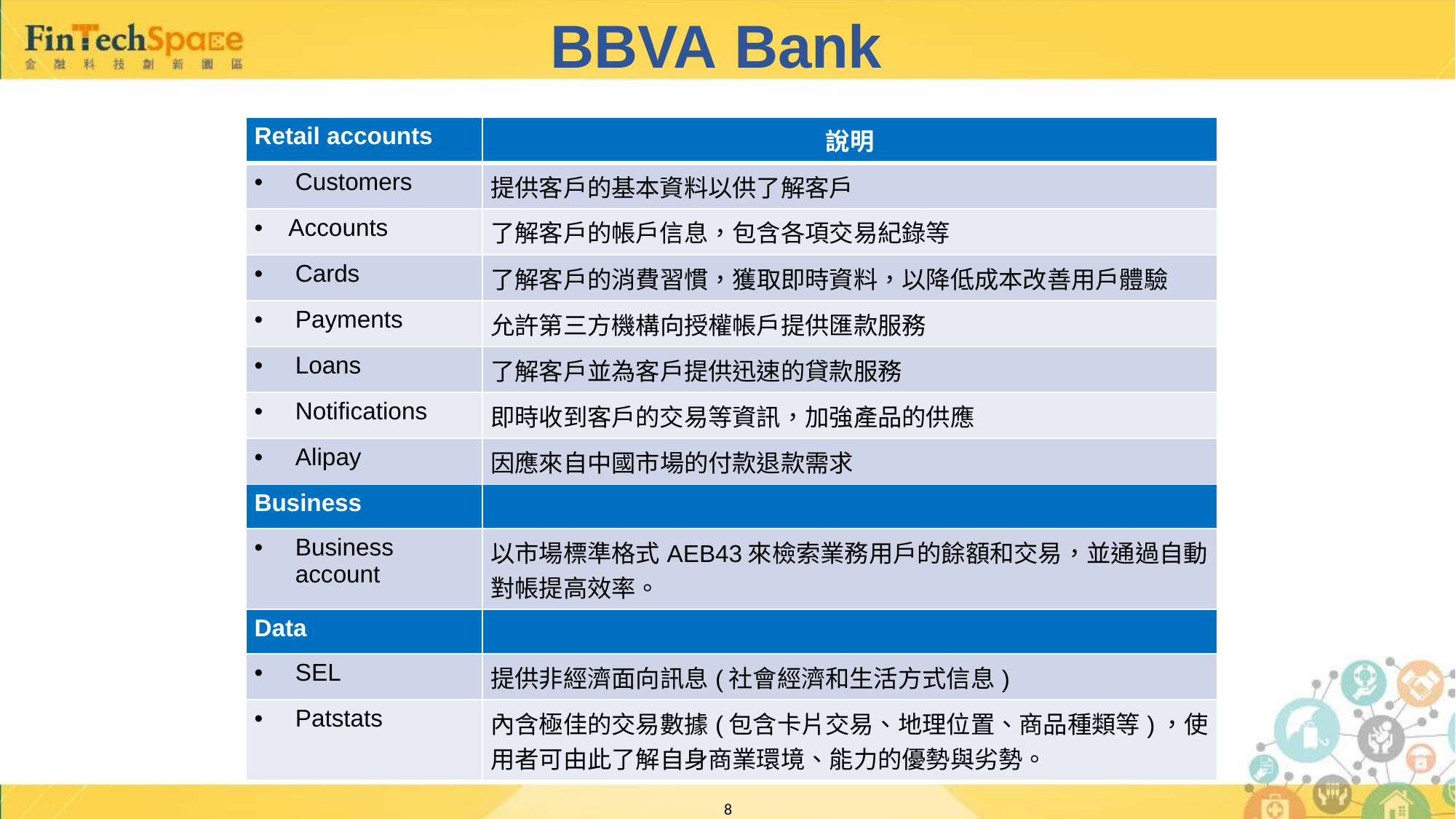

# BBVA Bank
| Retail accounts | 說明 |
| --- | --- |
| Customers | 提供客戶的基本資料以供了解客戶 |
| Accounts | 了解客戶的帳戶信息，包含各項交易紀錄等 |
| Cards | 了解客戶的消費習慣，獲取即時資料，以降低成本改善用戶體驗 |
| Payments | 允許第三方機構向授權帳戶提供匯款服務 |
| Loans | 了解客戶並為客戶提供迅速的貸款服務 |
| Notifications | 即時收到客戶的交易等資訊，加強產品的供應 |
| Alipay | 因應來自中國市場的付款退款需求 |
| Business |  |
| Business account | 以市場標準格式AEB43來檢索業務用戶的餘額和交易，並通過自動對帳提高效率。 |
| Data |  |
| SEL | 提供非經濟面向訊息(社會經濟和生活方式信息) |
| Patstats | 內含極佳的交易數據(包含卡片交易、地理位置、商品種類等)，使用者可由此了解自身商業環境、能力的優勢與劣勢。 |
8